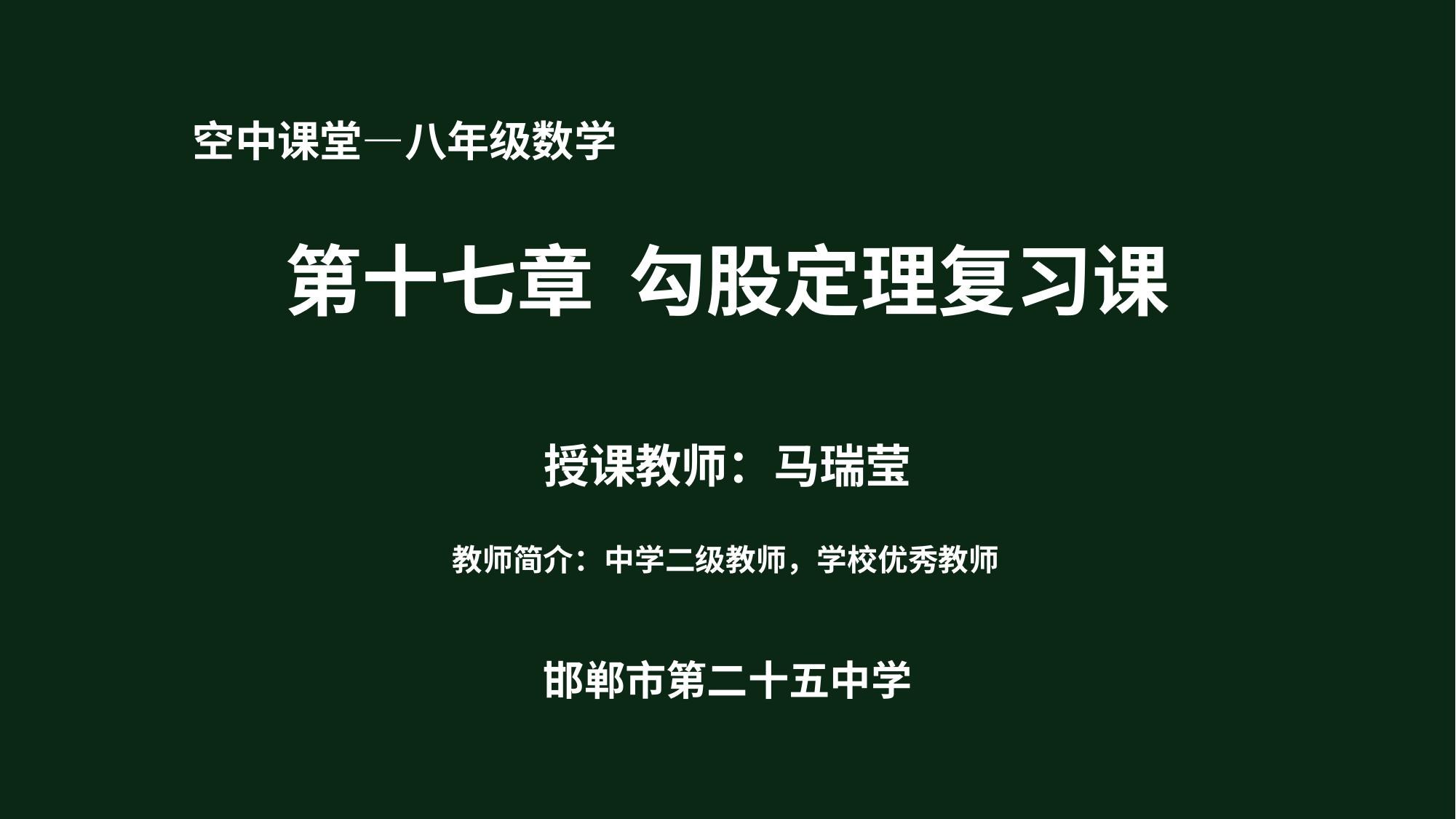

空中课堂—八年级数学
# 第十七章  勾股定理复习课
授课教师：马瑞莹
教师简介：中学二级教师，学校优秀教师
邯郸市第二十五中学